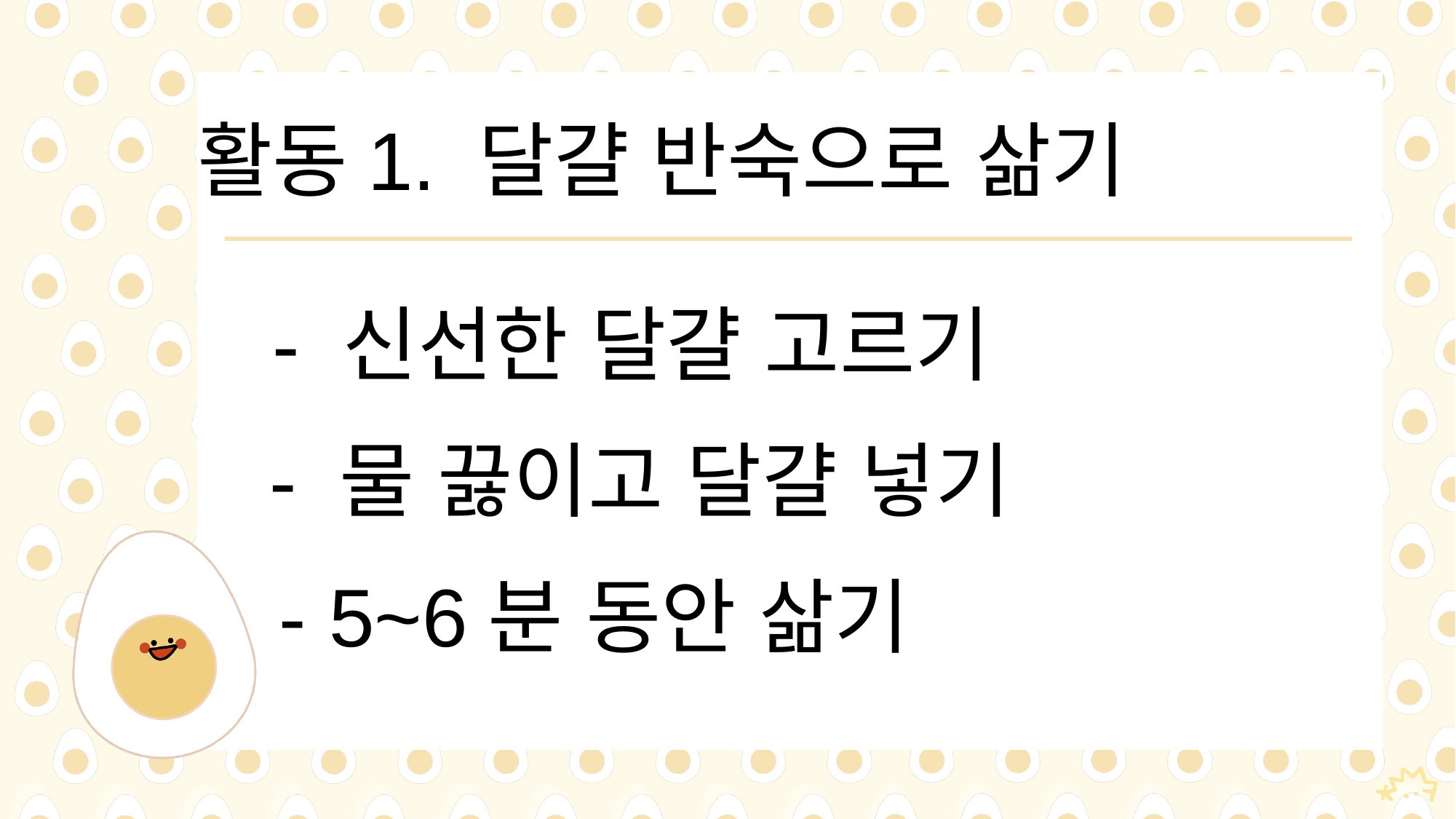

활동1. 달걀 반숙으로 삶기
- 신선한 달걀 고르기
- 물 끓이고 달걀 넣기
- 5~6분 동안 삶기